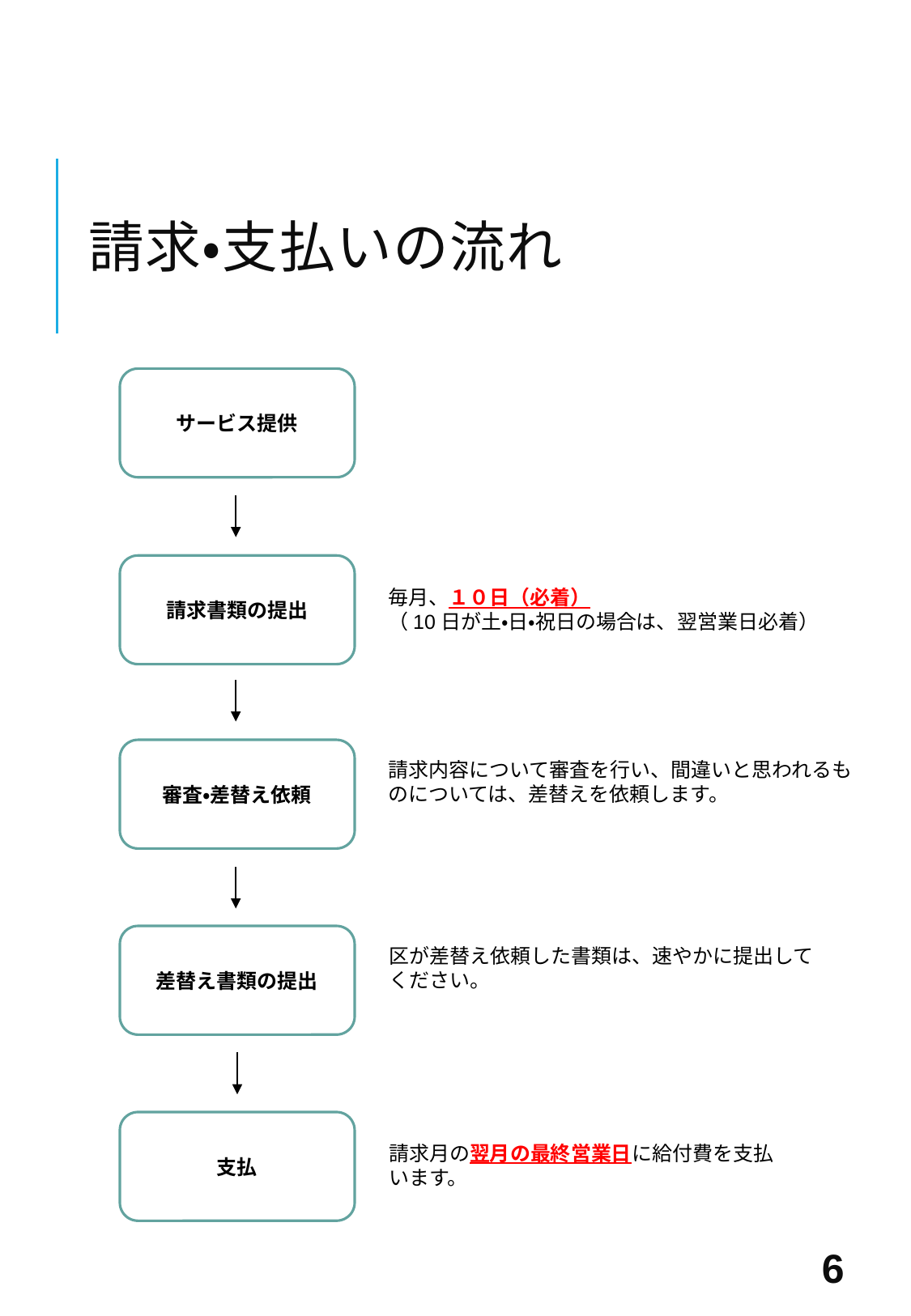

# 請求・支払いの流れ
サービス提供
請求書類の提出
毎月、１０日（必着）
（10日が土・日・祝日の場合は、翌営業日必着）
審査・差替え依頼
請求内容について審査を行い、間違いと思われるものについては、差替えを依頼します。
差替え書類の提出
区が差替え依頼した書類は、速やかに提出してください。
支払
請求月の翌月の最終営業日に給付費を支払います。
6